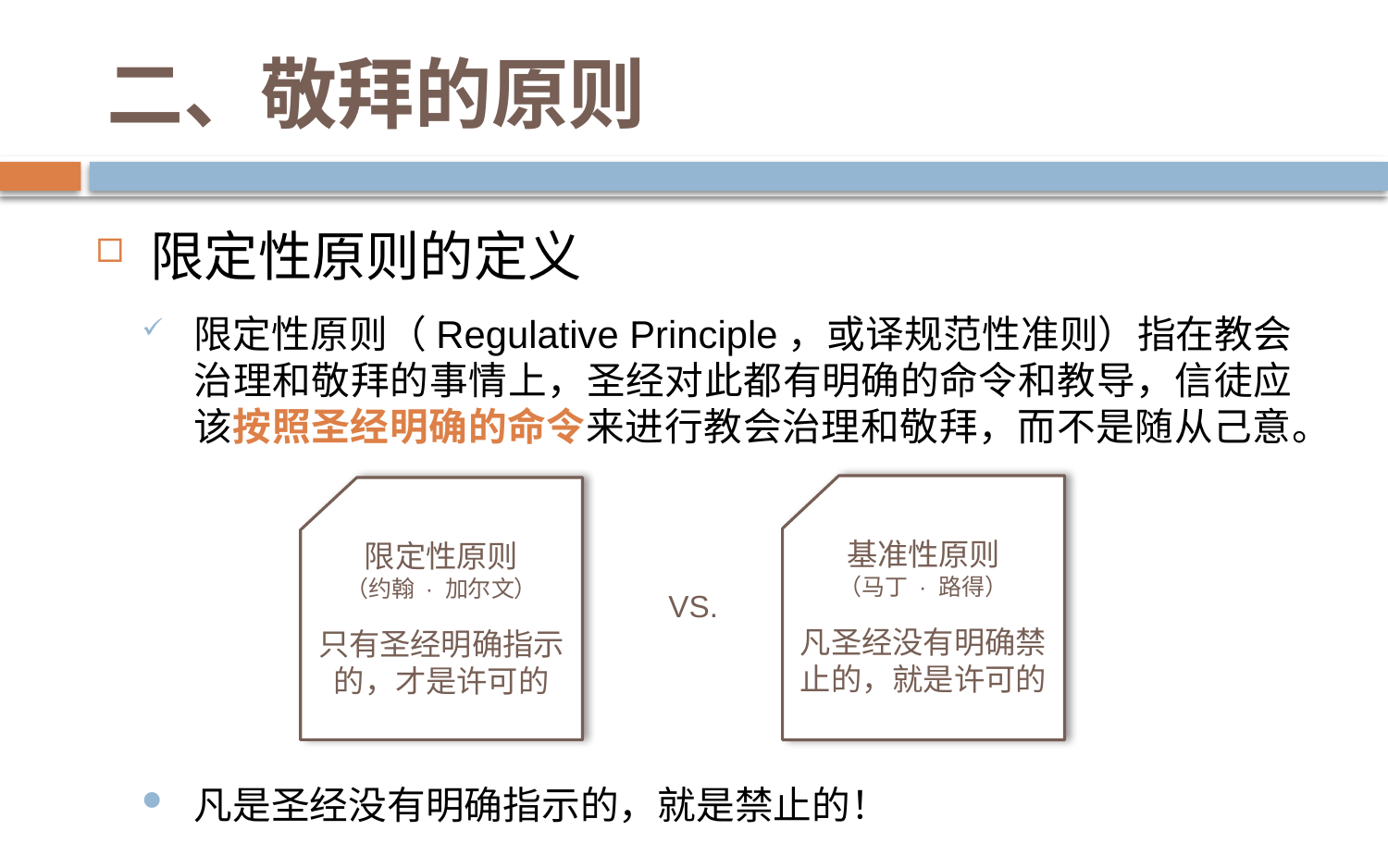

# 二、敬拜的原则
限定性原则的定义
限定性原则（Regulative Principle，或译规范性准则）指在教会治理和敬拜的事情上，圣经对此都有明确的命令和教导，信徒应该按照圣经明确的命令来进行教会治理和敬拜，而不是随从己意。

凡是圣经没有明确指示的，就是禁止的！
基准性原则
（马丁 · 路得）

凡圣经没有明确禁止的，就是许可的

限定性原则
（约翰 · 加尔文）

只有圣经明确指示的，才是许可的

VS.